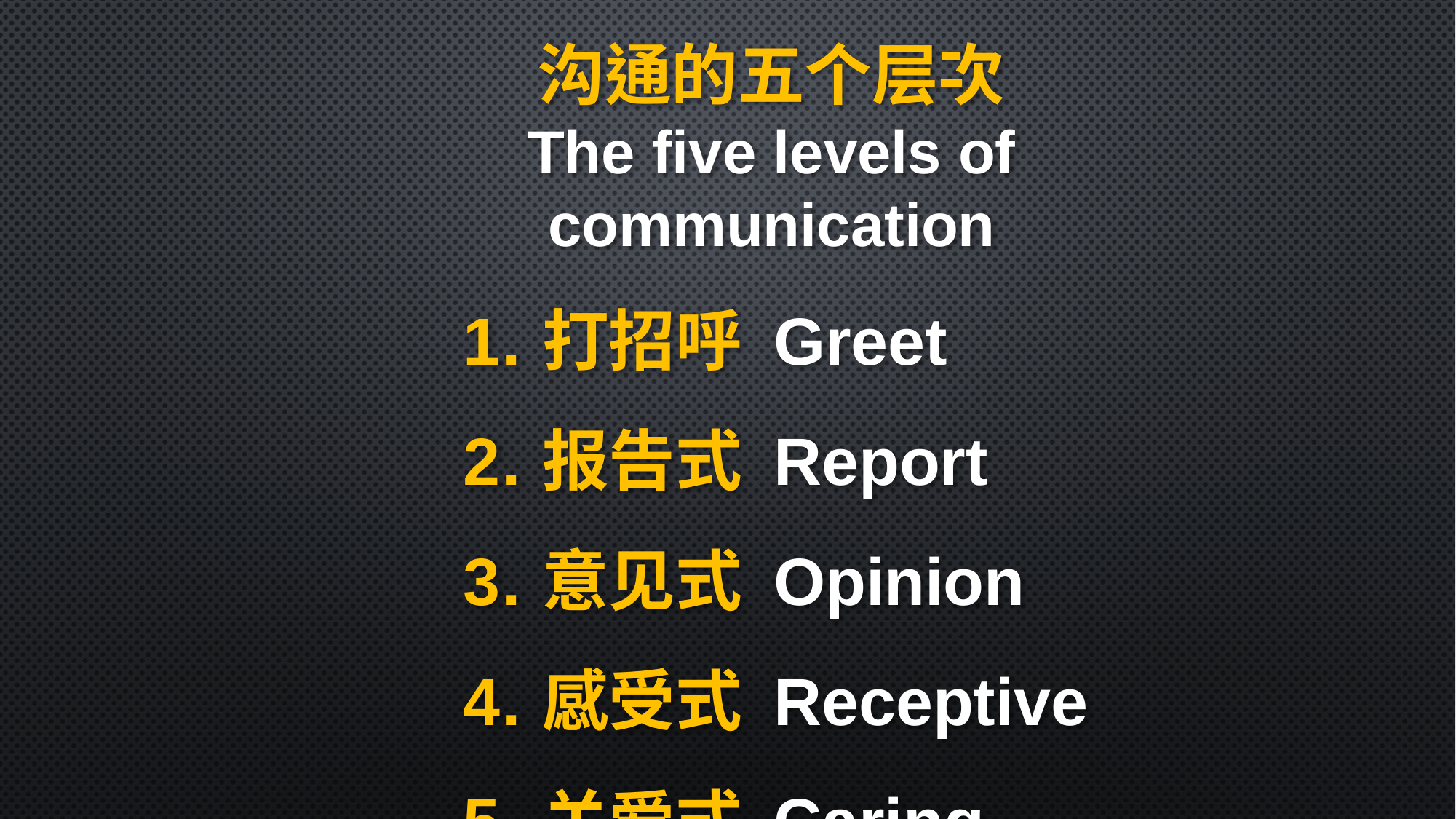

沟通的五个层次
The five levels of communication
打招呼 Greet
报告式 Report
意见式 Opinion
感受式 Receptive
关爱式 Caring